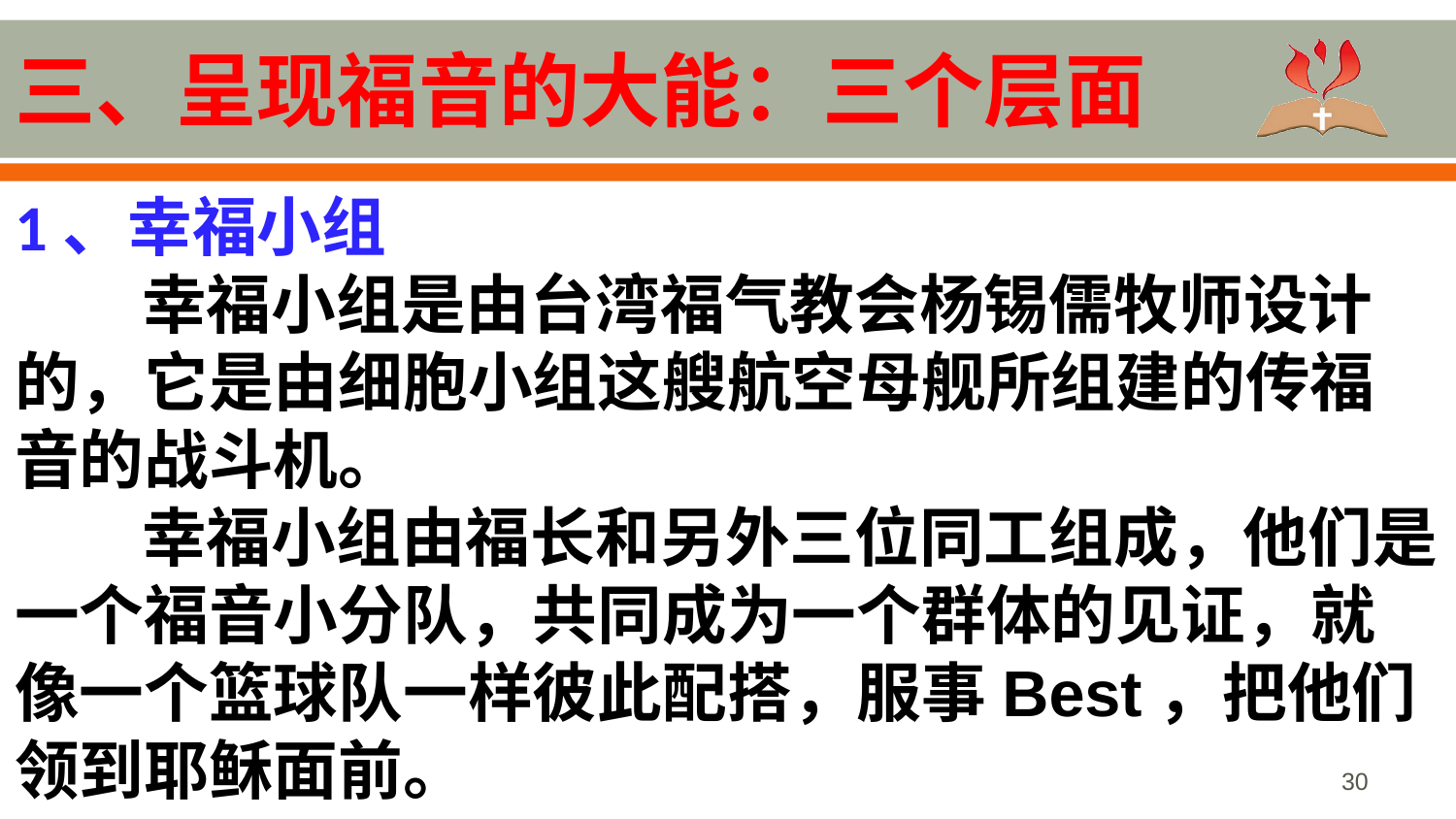

# 三、呈现福音的大能：三个层面
1、幸福小组
幸福小组是由台湾福气教会杨锡儒牧师设计的，它是由细胞小组这艘航空母舰所组建的传福音的战斗机。
幸福小组由福长和另外三位同工组成，他们是一个福音小分队，共同成为一个群体的见证，就像一个篮球队一样彼此配搭，服事Best，把他们领到耶稣面前。

30